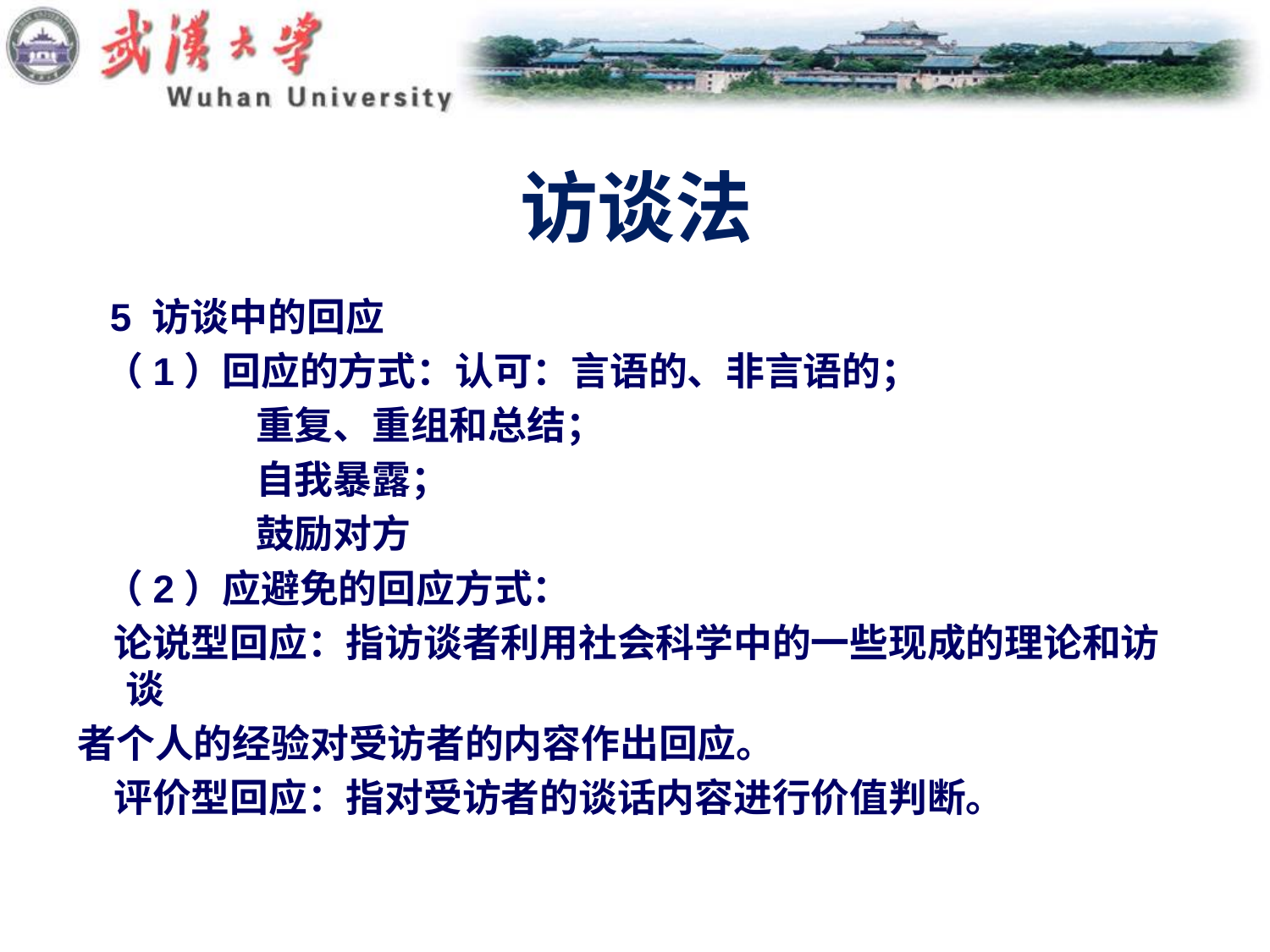

# 访谈法
   5 访谈中的回应
  （1）回应的方式：认可：言语的、非言语的；
                   重复、重组和总结；
                   自我暴露；
                   鼓励对方
  （2）应避免的回应方式：
   论说型回应：指访谈者利用社会科学中的一些现成的理论和访谈
者个人的经验对受访者的内容作出回应。
   评价型回应：指对受访者的谈话内容进行价值判断。